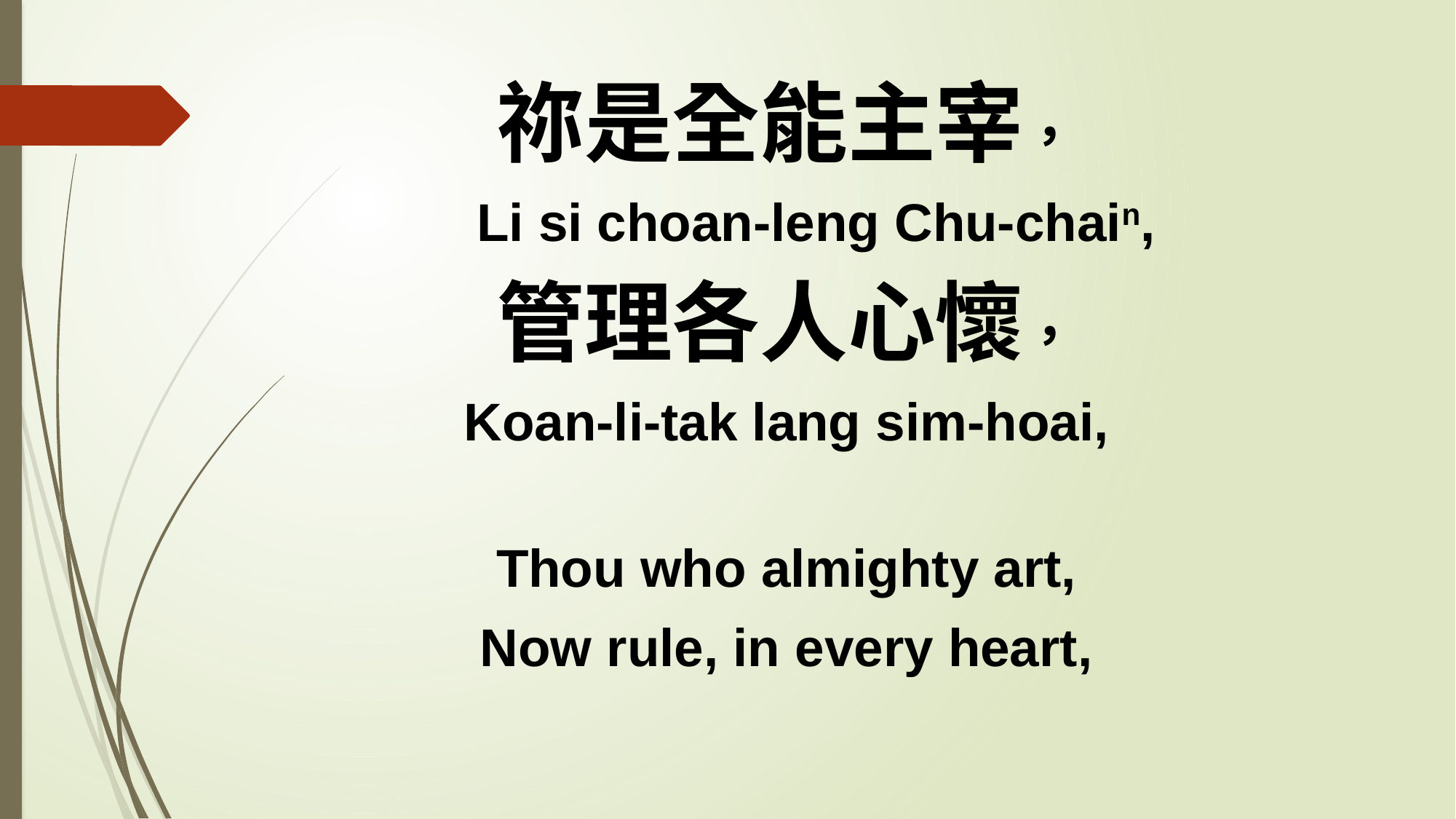

祢是全能主宰，
    Li si choan-leng Chu-chain,
管理各人心懷，
Koan-li-tak lang sim-hoai,

Thou who almighty art,
Now rule, in every heart,